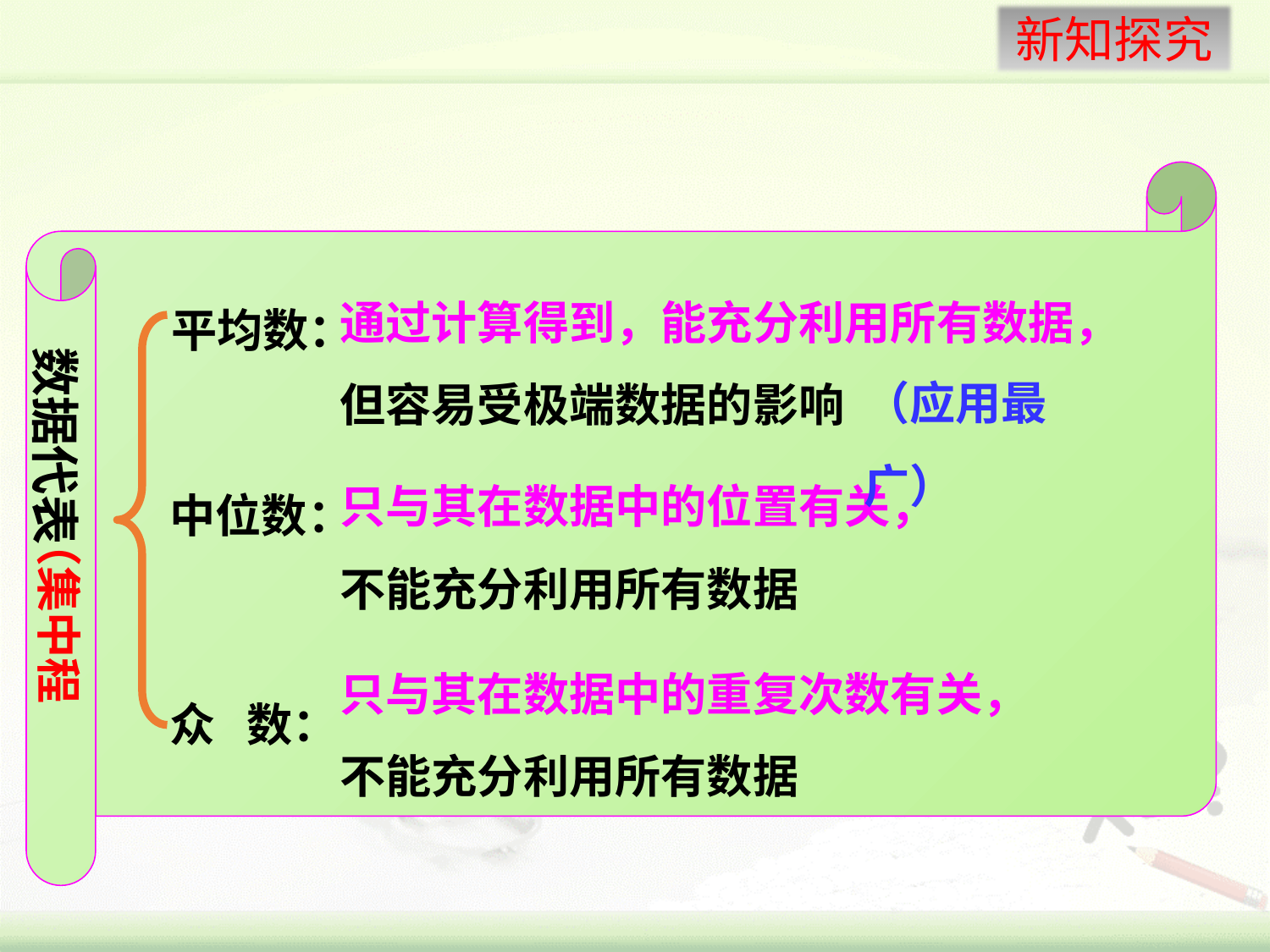

通过计算得到，能充分利用所有数据，
但容易受极端数据的影响
平均数：

数据代表
（应用最广）
只与其在数据中的位置有关，
不能充分利用所有数据
中位数：
（集中程度）
只与其在数据中的重复次数有关，
不能充分利用所有数据
众   数：